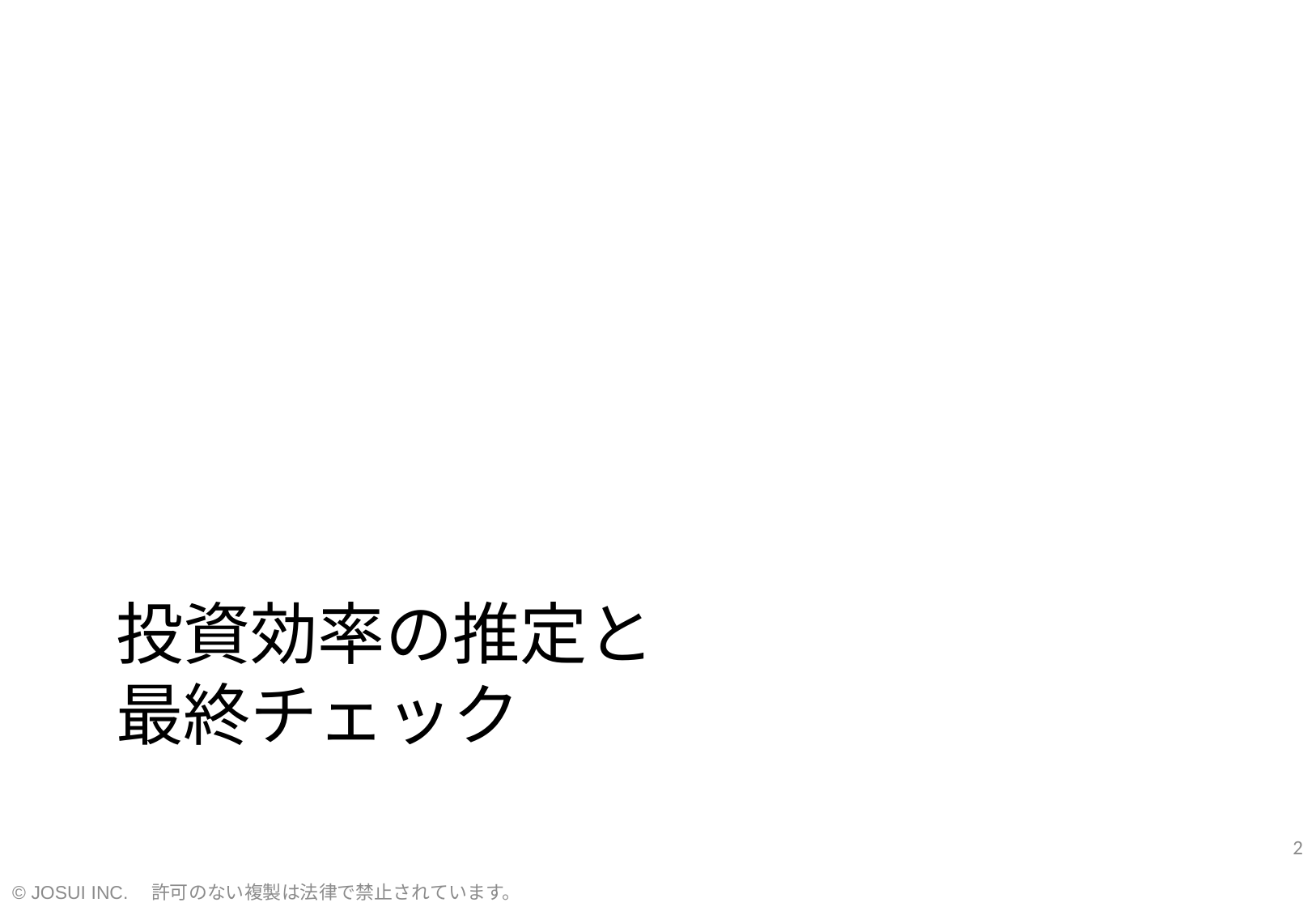

# 投資効率の推定と 最終チェック
2
© JOSUI INC.　許可のない複製は法律で禁止されています。